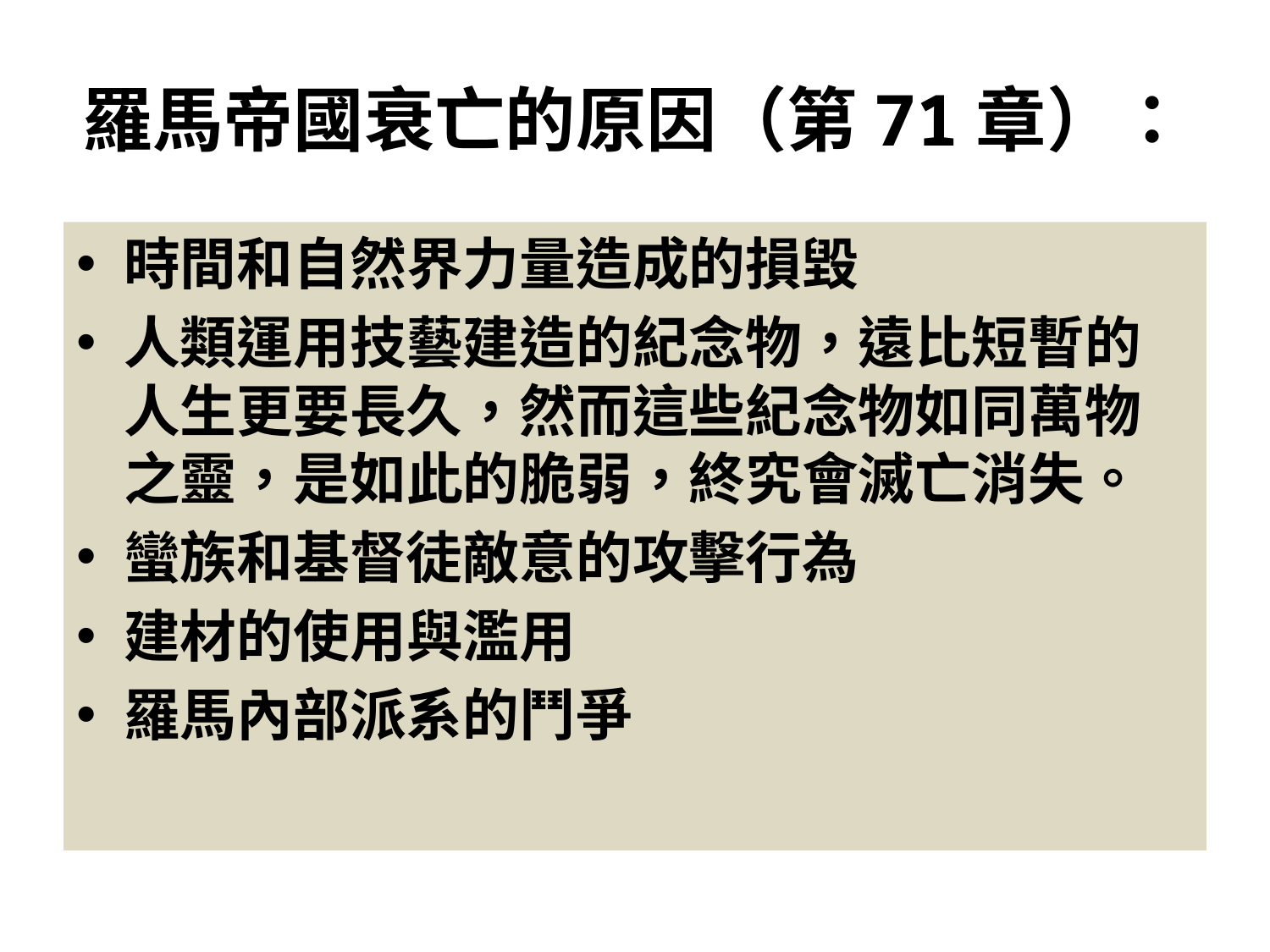

# 羅馬帝國衰亡的原因（第71章）：
時間和自然界力量造成的損毀
人類運用技藝建造的紀念物，遠比短暫的人生更要長久，然而這些紀念物如同萬物之靈，是如此的脆弱，終究會滅亡消失。
蠻族和基督徒敵意的攻擊行為
建材的使用與濫用
羅馬內部派系的鬥爭